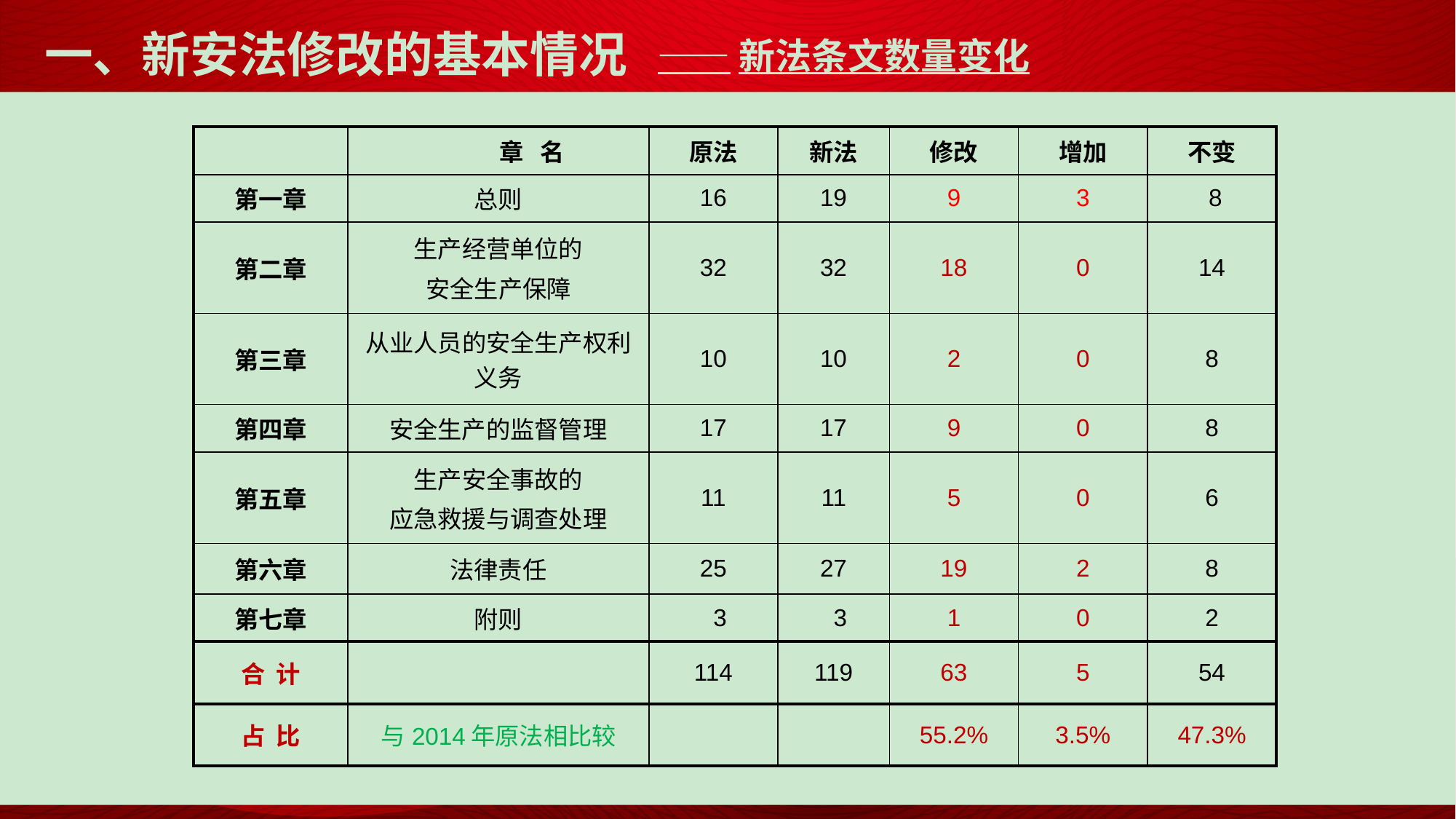

——新法条文数量变化
# 一、新安法修改的基本情况
|  | 章 名 | 原法 | 新法 | 修改 | 增加 | 不变 |
| --- | --- | --- | --- | --- | --- | --- |
| 第一章 | 总则 | 16 | 19 | 9 | 3 | 8 |
| 第二章 | 生产经营单位的 安全生产保障 | 32 | 32 | 18 | 0 | 14 |
| 第三章 | 从业人员的安全生产权利义务 | 10 | 10 | 2 | 0 | 8 |
| 第四章 | 安全生产的监督管理 | 17 | 17 | 9 | 0 | 8 |
| 第五章 | 生产安全事故的 应急救援与调查处理 | 11 | 11 | 5 | 0 | 6 |
| 第六章 | 法律责任 | 25 | 27 | 19 | 2 | 8 |
| 第七章 | 附则 | 3 | 3 | 1 | 0 | 2 |
| 合 计 |  | 114 | 119 | 63 | 5 | 54 |
| 占 比 | 与2014年原法相比较 |  |  | 55.2% | 3.5% | 47.3% |